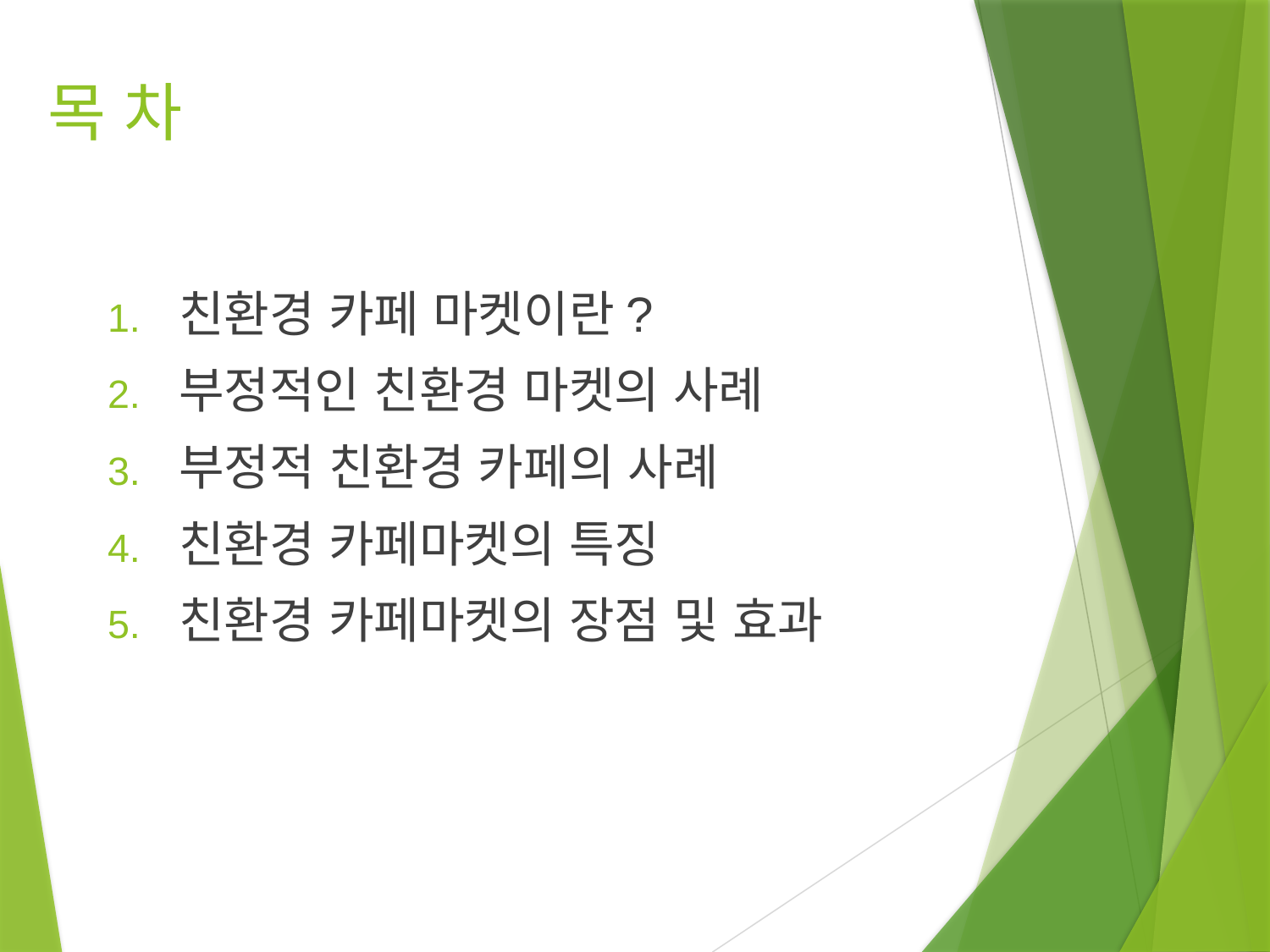

# 목 차
친환경 카페 마켓이란?
부정적인 친환경 마켓의 사례
부정적 친환경 카페의 사례
친환경 카페마켓의 특징
친환경 카페마켓의 장점 및 효과